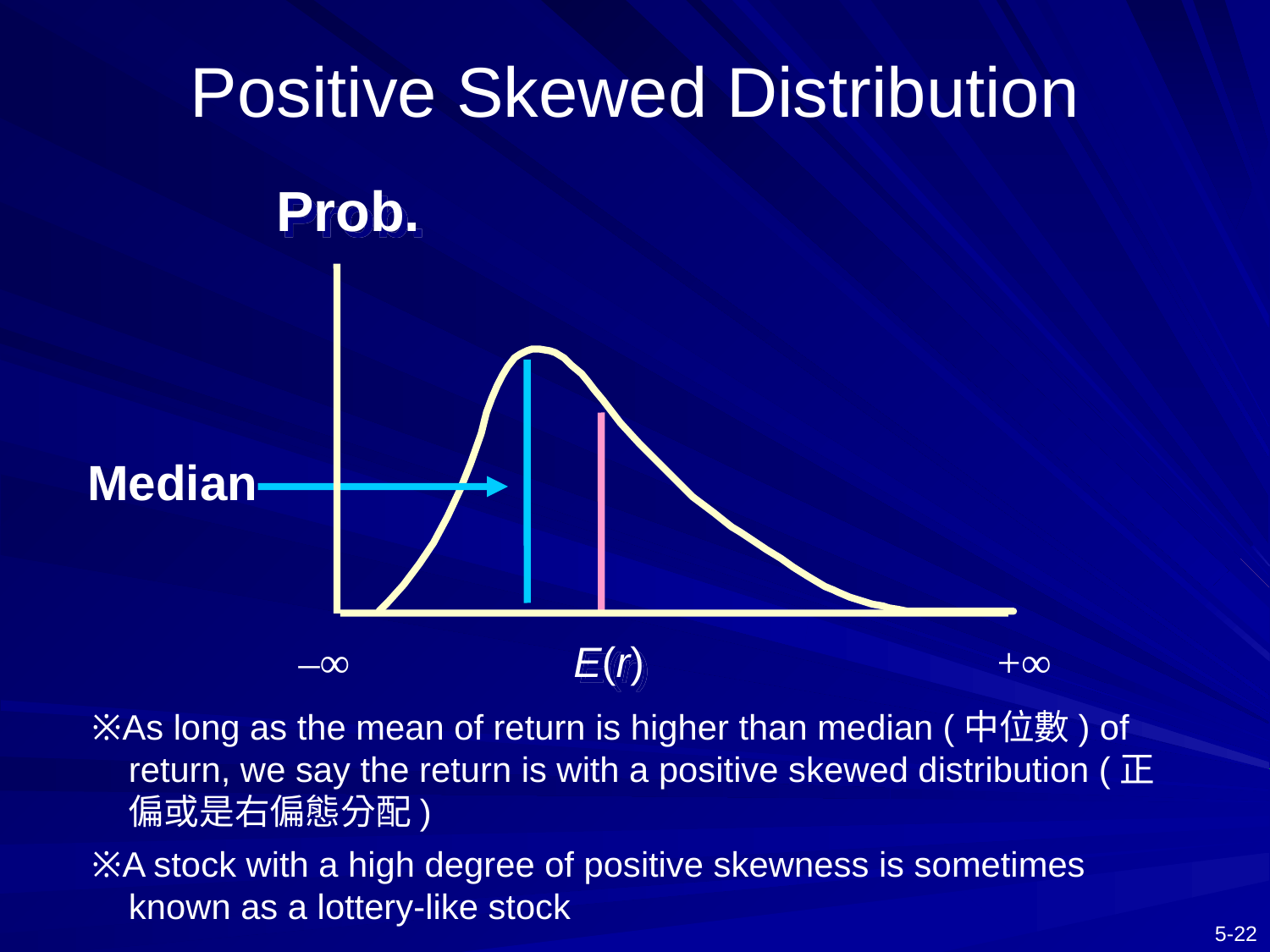

# Positive Skewed Distribution
Prob.

Median

E(r)
–∞
+∞
※ As long as the mean of return is higher than median (中位數) of return, we say the return is with a positive skewed distribution (正偏或是右偏態分配)
※ A stock with a high degree of positive skewness is sometimes known as a lottery-like stock